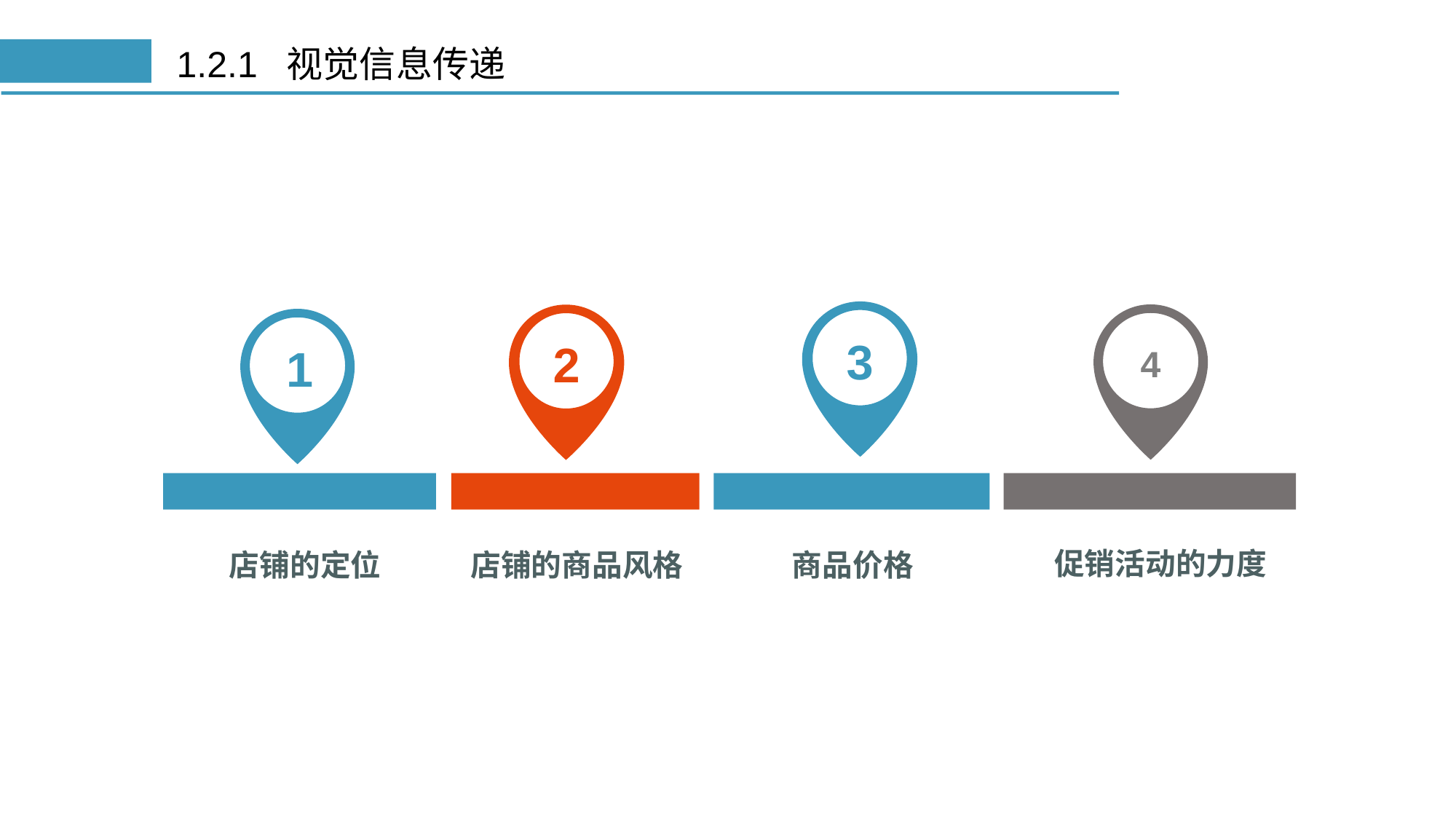

# 1.2.1  视觉信息传递

3
2
1
4

促销活动的力度
店铺的定位
店铺的商品风格
商品价格